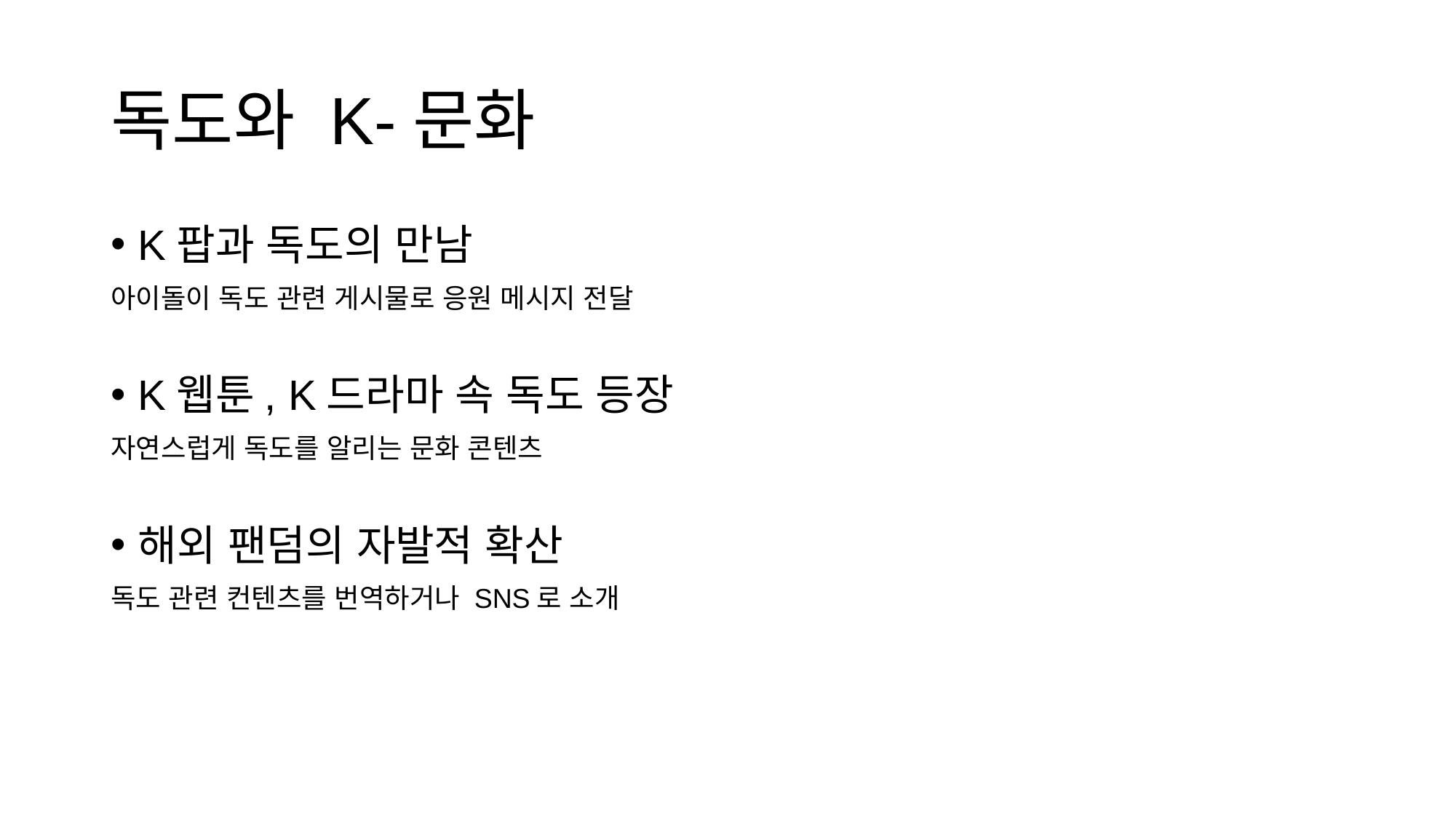

# 독도와 K-문화
K팝과 독도의 만남
아이돌이 독도 관련 게시물로 응원 메시지 전달

K웹툰, K드라마 속 독도 등장
자연스럽게 독도를 알리는 문화 콘텐츠

해외 팬덤의 자발적 확산
독도 관련 컨텐츠를 번역하거나 SNS로 소개